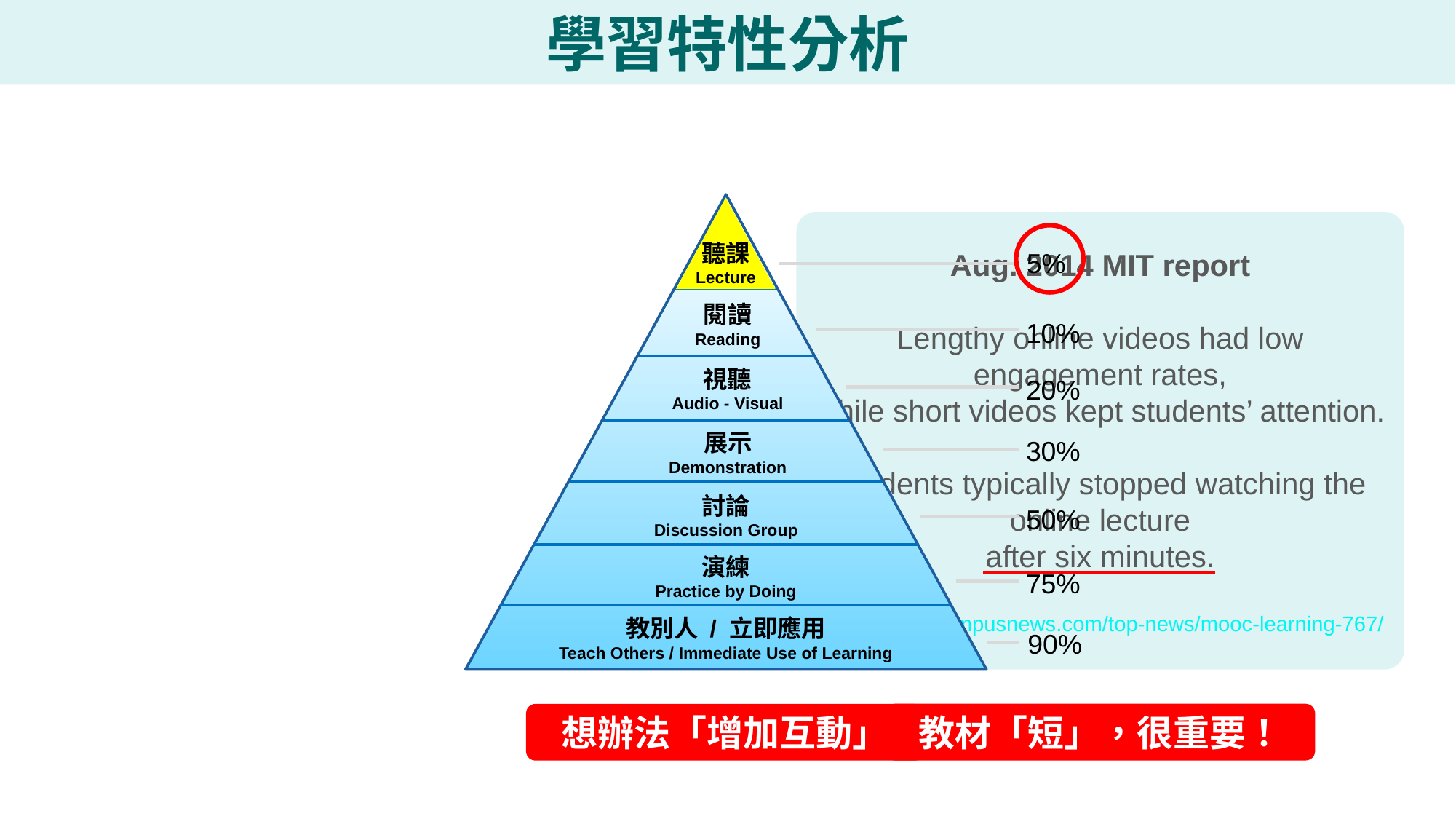

# 學習特性分析

聽課
Lecture
5%
閱讀
Reading
10%
視聽
Audio - Visual
20%
展示
Demonstration
30%
討論
Discussion Group
50%
演練
Practice by Doing
75%
教別人 / 立即應用
Teach Others / Immediate Use of Learning
90%

聽課
Lecture
Aug. 2014 MIT report

Lengthy online videos had low engagement rates,
while short videos kept students’ attention.

Students typically stopped watching the online lecture
after six minutes.

http://www.ecampusnews.com/top-news/mooc-learning-767/
教材「短」，很重要！
想辦法「增加互動」